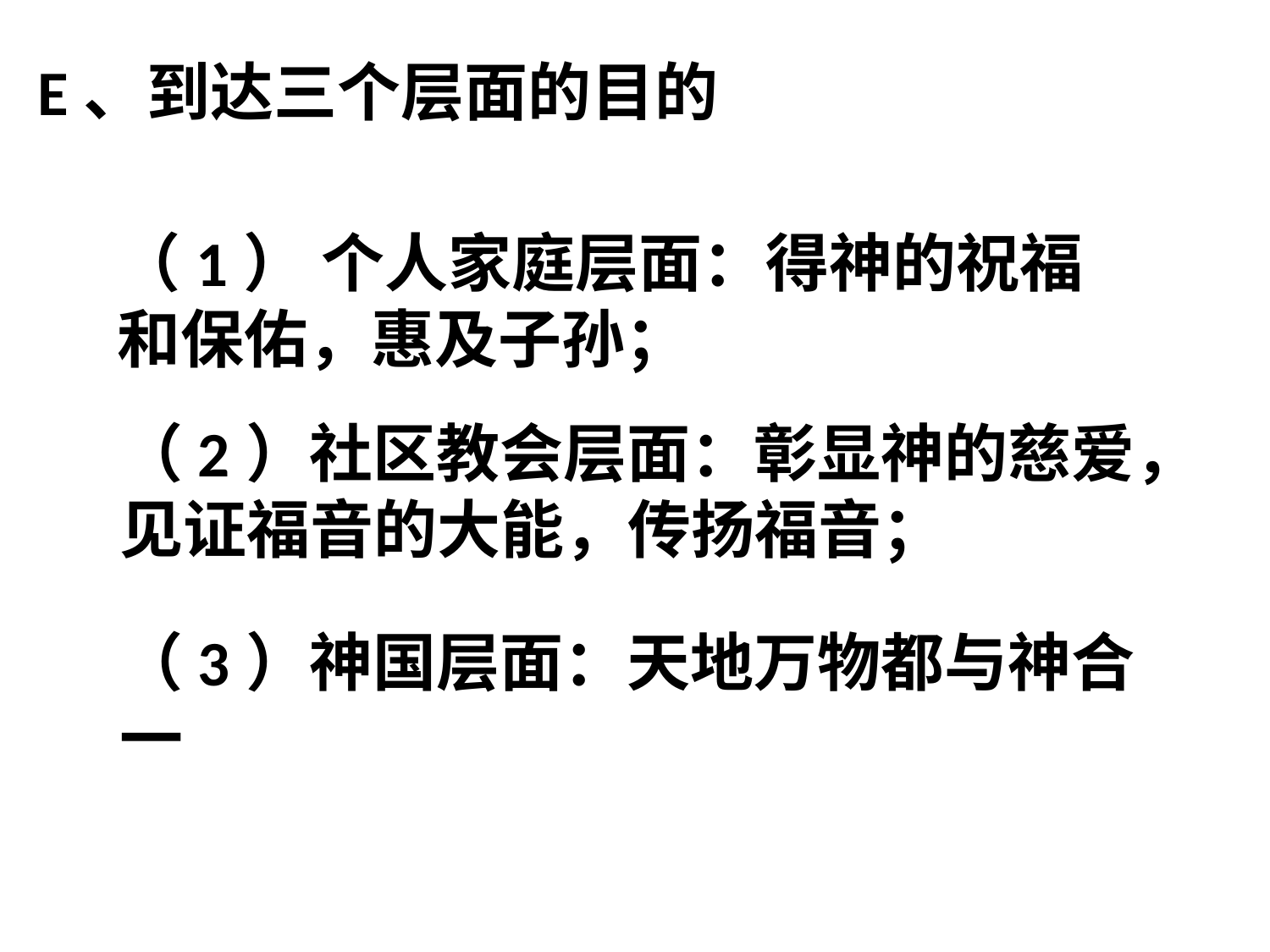

E、到达三个层面的目的
（1） 个人家庭层面：得神的祝福和保佑，惠及子孙；
（2）社区教会层面：彰显神的慈爱，见证福音的大能，传扬福音；
（3）神国层面：天地万物都与神合一